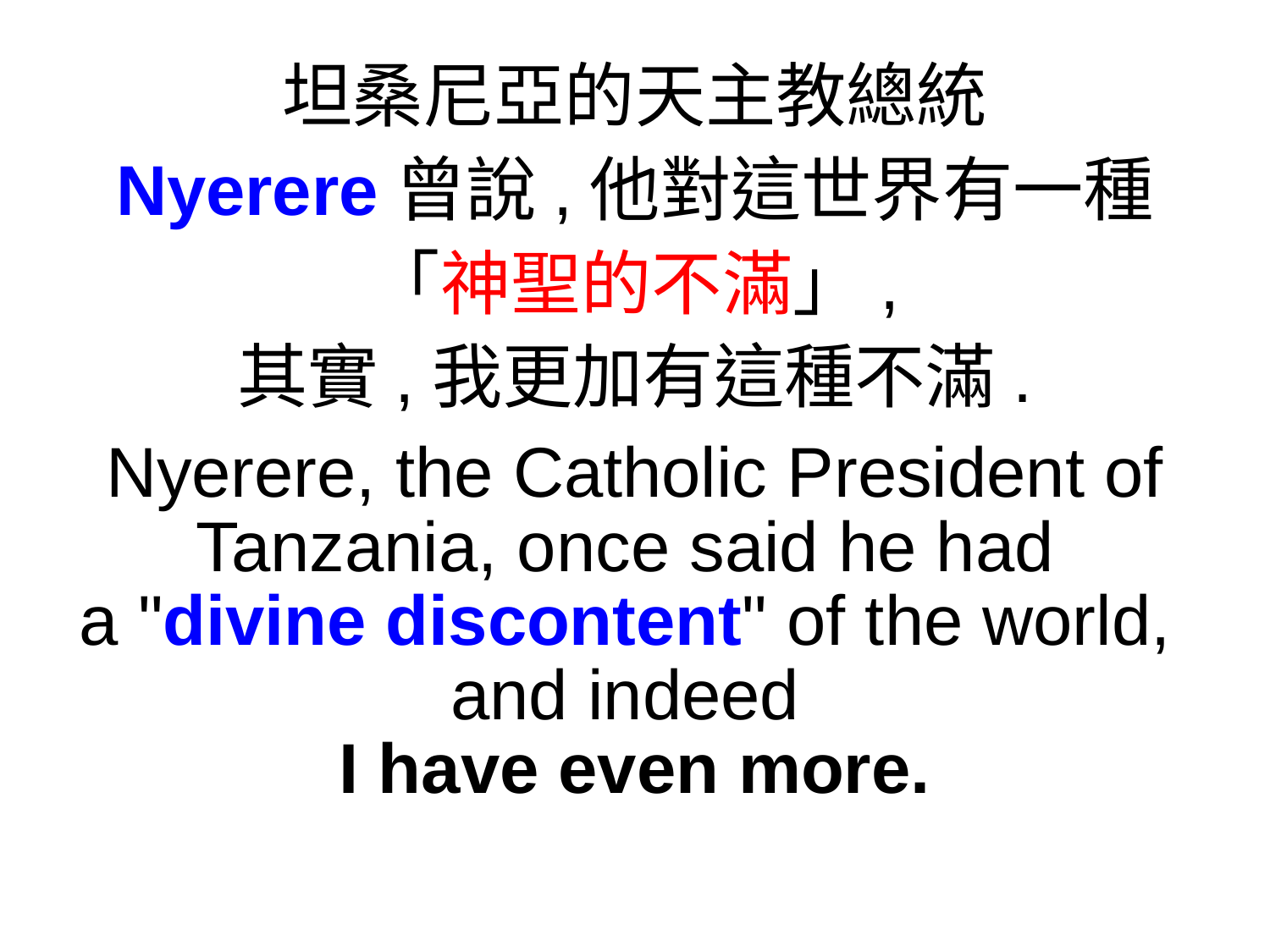

坦桑尼亞的天主教總統
Nyerere曾說,他對這世界有一種
「神聖的不滿」,
其實,我更加有這種不滿.
Nyerere, the Catholic President of Tanzania, once said he had
a "divine discontent" of the world,
and indeed
I have even more.